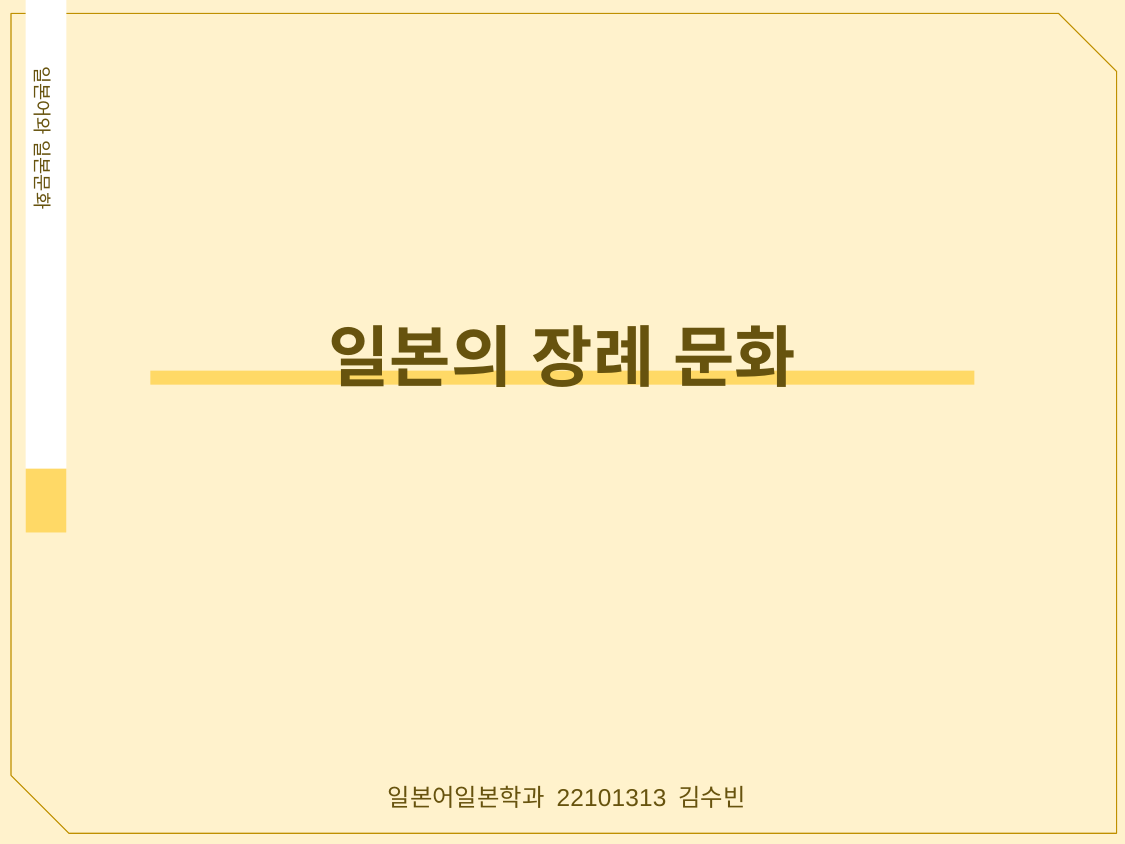

일본어와 일본문화

# 일본의 장례 문화

일본어일본학과 22101313 김수빈